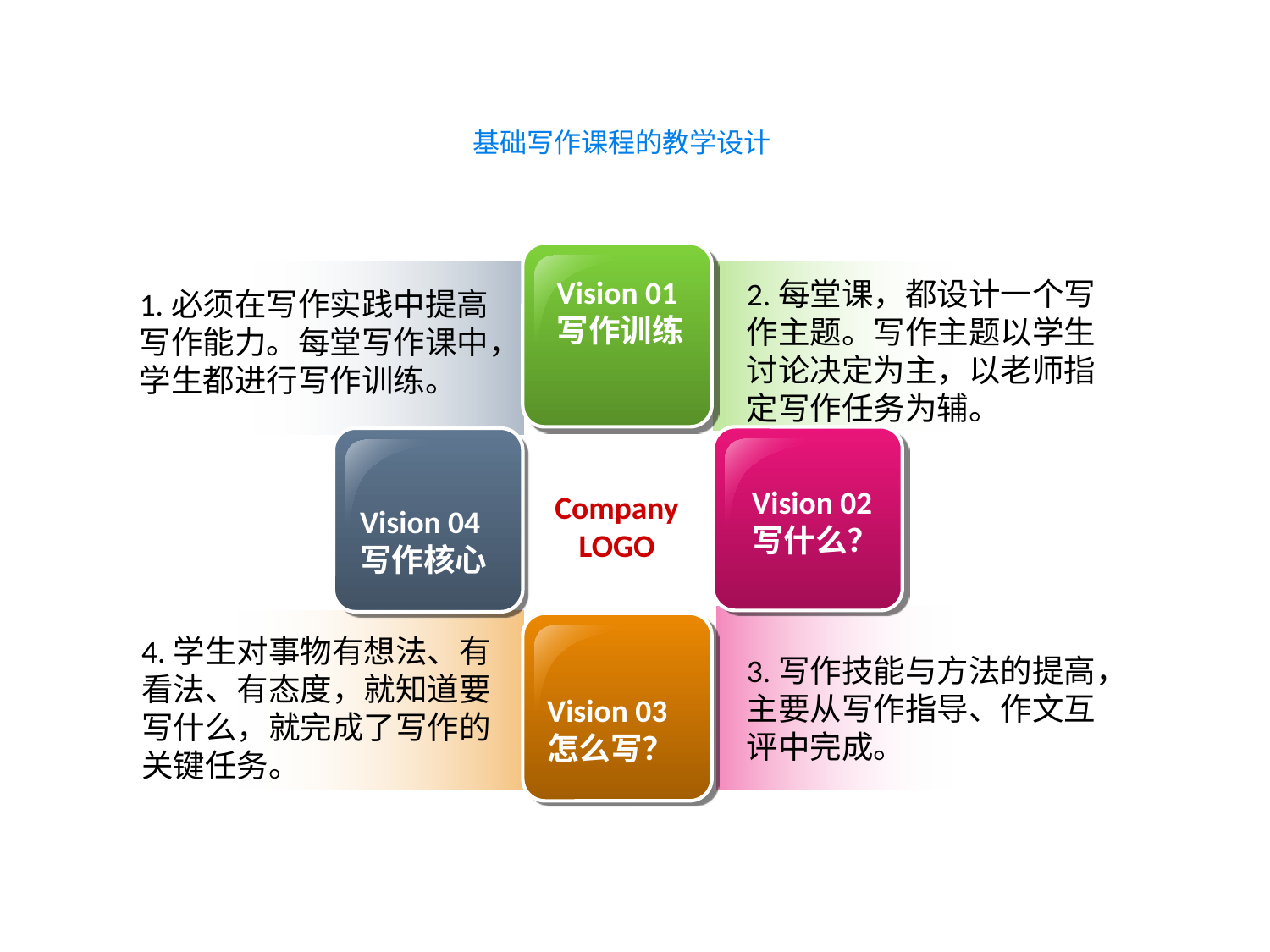

# 基础写作课程的教学设计

Vision 01
写作训练
2.每堂课，都设计一个写作主题。写作主题以学生讨论决定为主，以老师指定写作任务为辅。
1.必须在写作实践中提高写作能力。每堂写作课中，学生都进行写作训练。

Vision 02
写什么？
Company
LOGO
Vision 04
写作核心

4.学生对事物有想法、有看法、有态度，就知道要写什么，就完成了写作的关键任务。

3.写作技能与方法的提高，主要从写作指导、作文互评中完成。
Vision 03
怎么写？